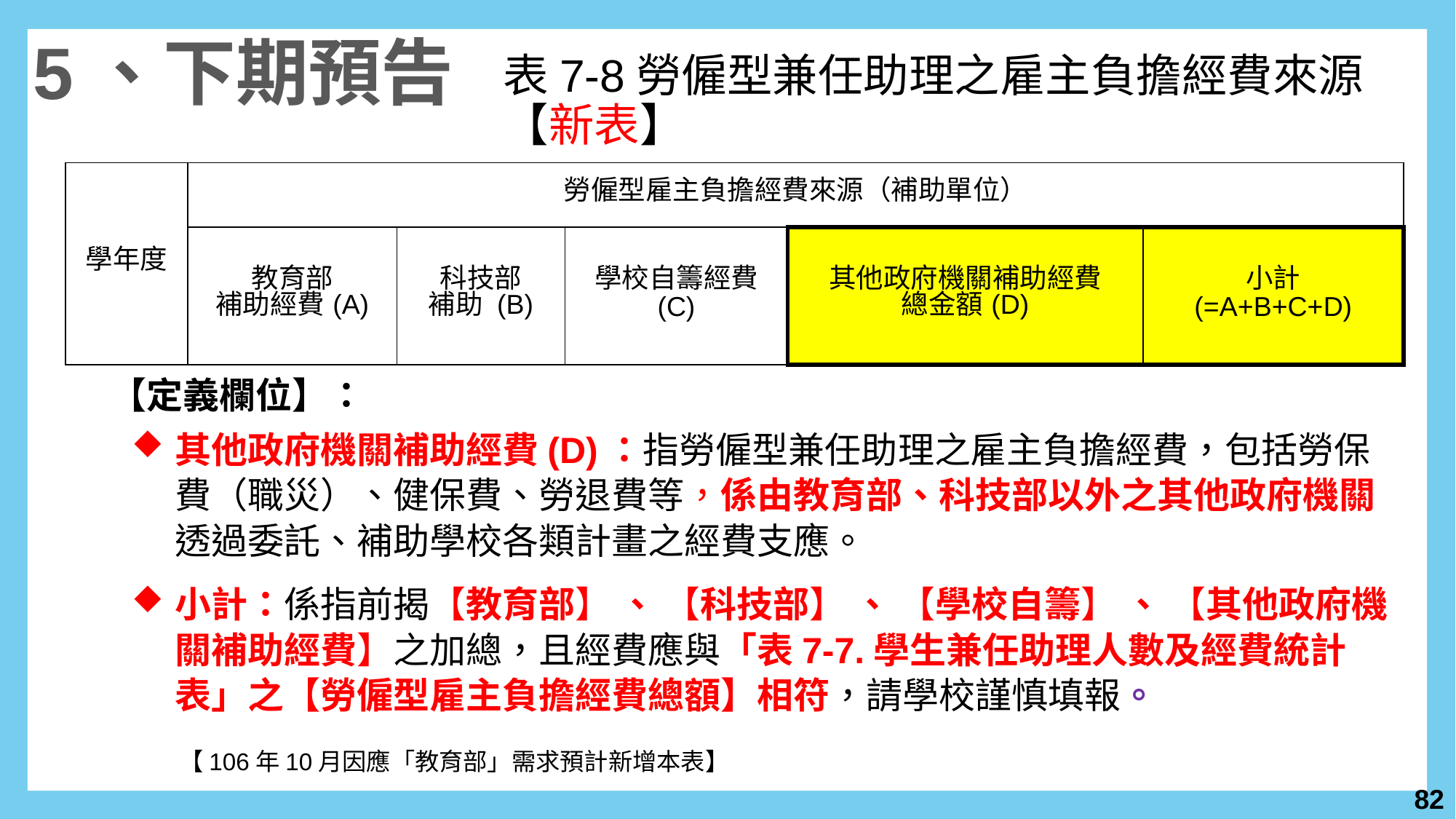

5、下期預告
表7-8勞僱型兼任助理之雇主負擔經費來源
【新表】

| 學年度 | 勞僱型雇主負擔經費來源（補助單位） |  |  |  |  |
| --- | --- | --- | --- | --- | --- |
|  | 教育部 補助經費(A) | 科技部 補助 (B) | 學校自籌經費 (C) | 其他政府機關補助經費 總金額(D) | 小計 (=A+B+C+D) |
【定義欄位】：
其他政府機關補助經費(D)：指勞僱型兼任助理之雇主負擔經費，包括勞保費（職災）、健保費、勞退費等，係由教育部、科技部以外之其他政府機關透過委託、補助學校各類計畫之經費支應。
小計：係指前揭【教育部】 、 【科技部】 、 【學校自籌】 、 【其他政府機關補助經費】之加總，且經費應與「表7-7.學生兼任助理人數及經費統計表」之【勞僱型雇主負擔經費總額】相符，請學校謹慎填報。
【106年10月因應「教育部」需求預計新增本表】

82